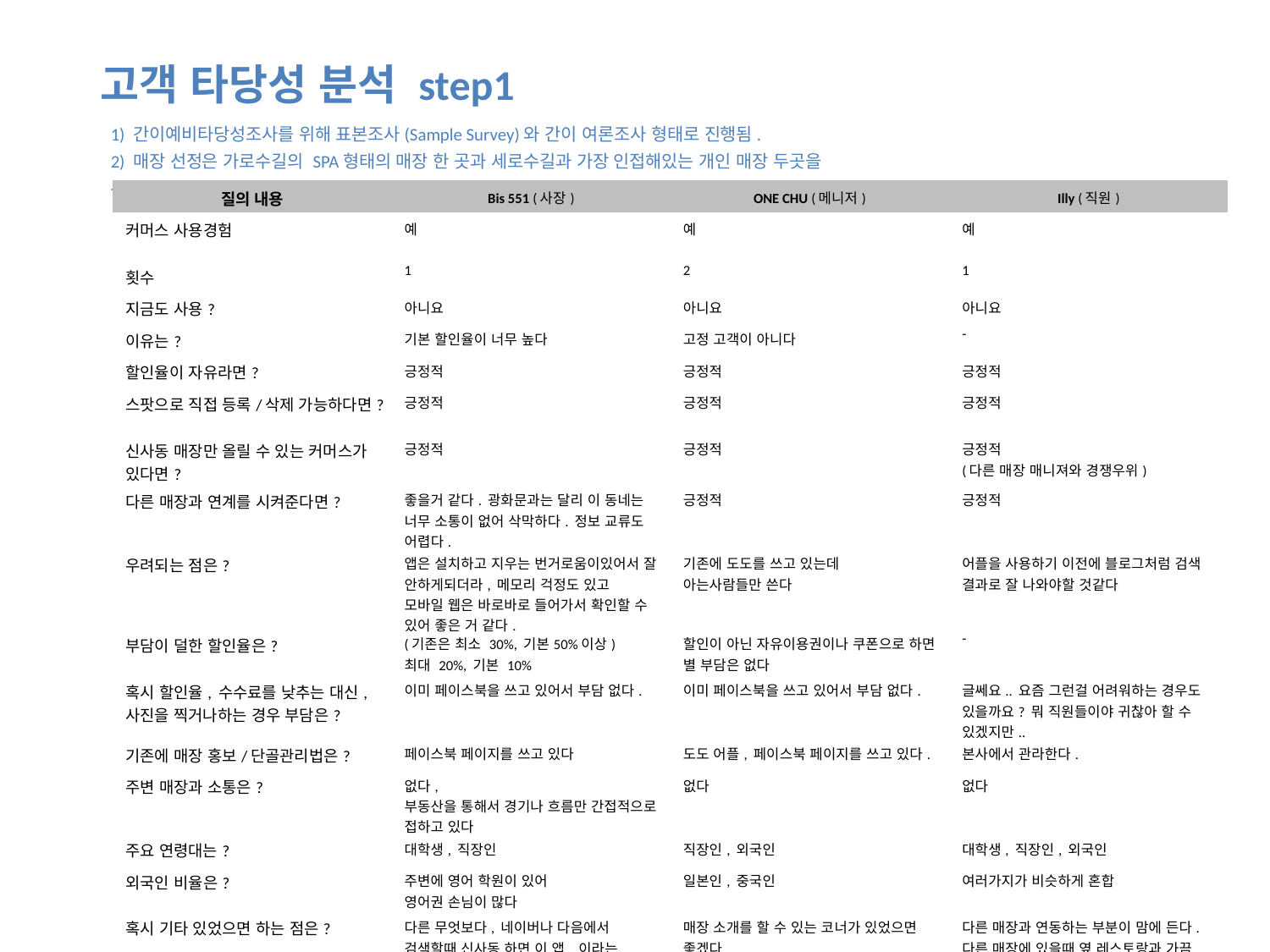

고객 타당성 분석 step1
1) 간이예비타당성조사를 위해 표본조사(Sample Survey)와 간이 여론조사 형태로 진행됨.
2) 매장 선정은 가로수길의 SPA형태의 매장 한 곳과 세로수길과 가장 인접해있는 개인 매장 두곳을 선정
| 질의 내용 | Bis 551 (사장) | ONE CHU (메니저) | Illy (직원) |
| --- | --- | --- | --- |
| 커머스 사용경험 | 예 | 예 | 예 |
| 횟수 | 1 | 2 | 1 |
| 지금도 사용? | 아니요 | 아니요 | 아니요 |
| 이유는? | 기본 할인율이 너무 높다 | 고정 고객이 아니다 | - |
| 할인율이 자유라면? | 긍정적 | 긍정적 | 긍정적 |
| 스팟으로 직접 등록/삭제 가능하다면? | 긍정적 | 긍정적 | 긍정적 |
| 신사동 매장만 올릴 수 있는 커머스가 있다면? | 긍정적 | 긍정적 | 긍정적 (다른 매장 매니져와 경쟁우위) |
| 다른 매장과 연계를 시켜준다면? | 좋을거 같다. 광화문과는 달리 이 동네는 너무 소통이 없어 삭막하다. 정보 교류도 어렵다. | 긍정적 | 긍정적 |
| 우려되는 점은? | 앱은 설치하고 지우는 번거로움이있어서 잘 안하게되더라, 메모리 걱정도 있고 모바일 웹은 바로바로 들어가서 확인할 수 있어 좋은 거 같다. | 기존에 도도를 쓰고 있는데 아는사람들만 쓴다 | 어플을 사용하기 이전에 블로그처럼 검색 결과로 잘 나와야할 것같다 |
| 부담이 덜한 할인율은? | (기존은 최소 30%, 기본50%이상) 최대 20%, 기본 10% | 할인이 아닌 자유이용권이나 쿠폰으로 하면 별 부담은 없다 | - |
| 혹시 할인율, 수수료를 낮추는 대신, 사진을 찍거나하는 경우 부담은? | 이미 페이스북을 쓰고 있어서 부담 없다. | 이미 페이스북을 쓰고 있어서 부담 없다. | 글쎄요.. 요즘 그런걸 어려워하는 경우도 있을까요? 뭐 직원들이야 귀찮아 할 수 있겠지만.. |
| 기존에 매장 홍보/단골관리법은? | 페이스북 페이지를 쓰고 있다 | 도도 어플, 페이스북 페이지를 쓰고 있다. | 본사에서 관라한다. |
| 주변 매장과 소통은? | 없다, 부동산을 통해서 경기나 흐름만 간접적으로 접하고 있다 | 없다 | 없다 |
| 주요 연령대는? | 대학생, 직장인 | 직장인, 외국인 | 대학생, 직장인, 외국인 |
| 외국인 비율은? | 주변에 영어 학원이 있어 영어권 손님이 많다 | 일본인, 중국인 | 여러가지가 비슷하게 혼합 |
| 혹시 기타 있었으면 하는 점은? | 다른 무엇보다, 네이버나 다음에서 검색할때 신사동 하면 이 앱, 이라는 인식이 선행되야할 것 같다. | 매장 소개를 할 수 있는 코너가 있었으면 좋겠다 | 다른 매장과 연동하는 부분이 맘에 든다. 다른 매장에 있을때 옆 레스토랑과 가끔 행사를 한적이 있었는데 반응이 좋았다. |